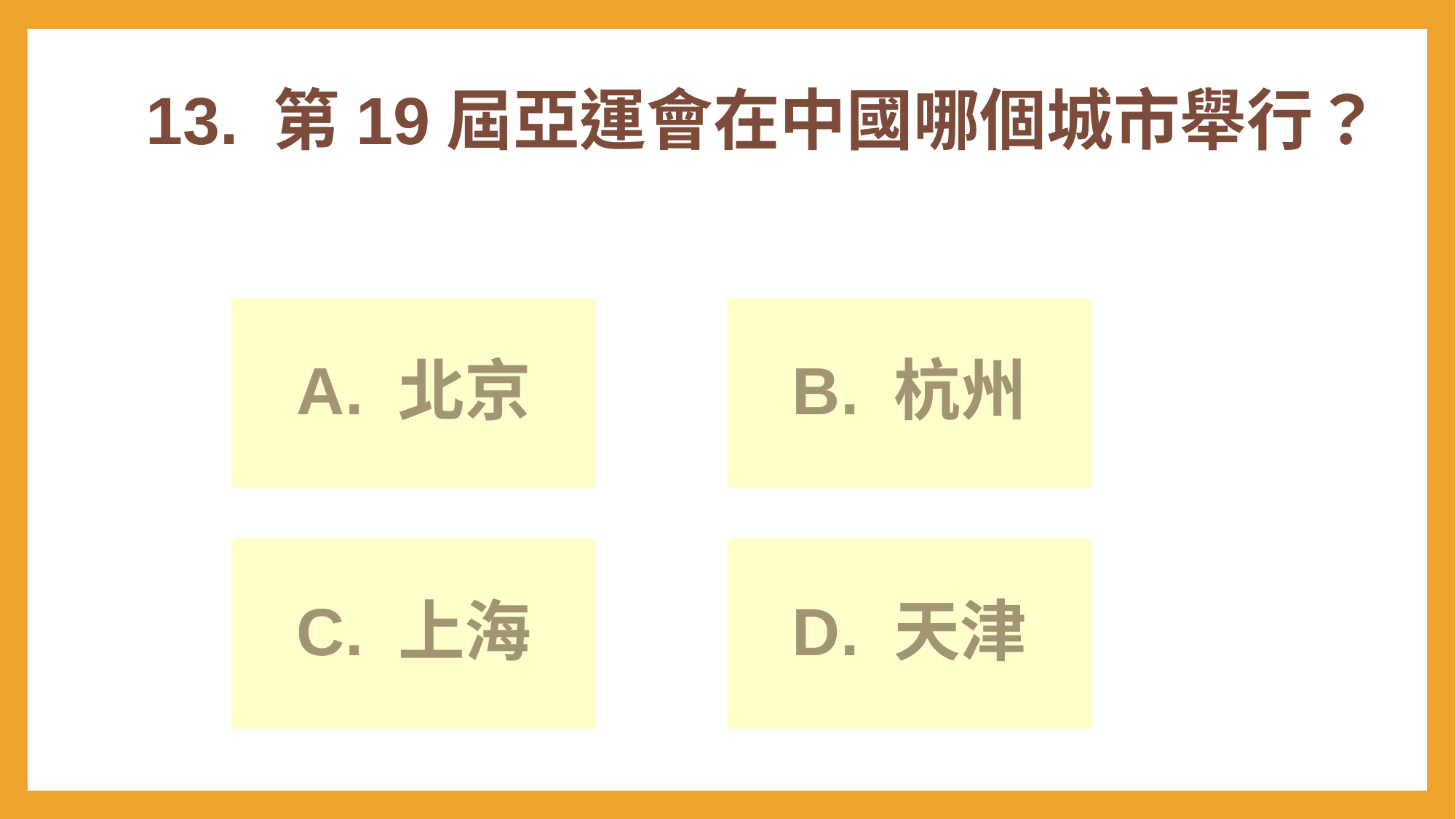

# 13. 第19屆亞運會在中國哪個城市舉行？
A. 北京
B. 杭州
C. 上海
D. 天津